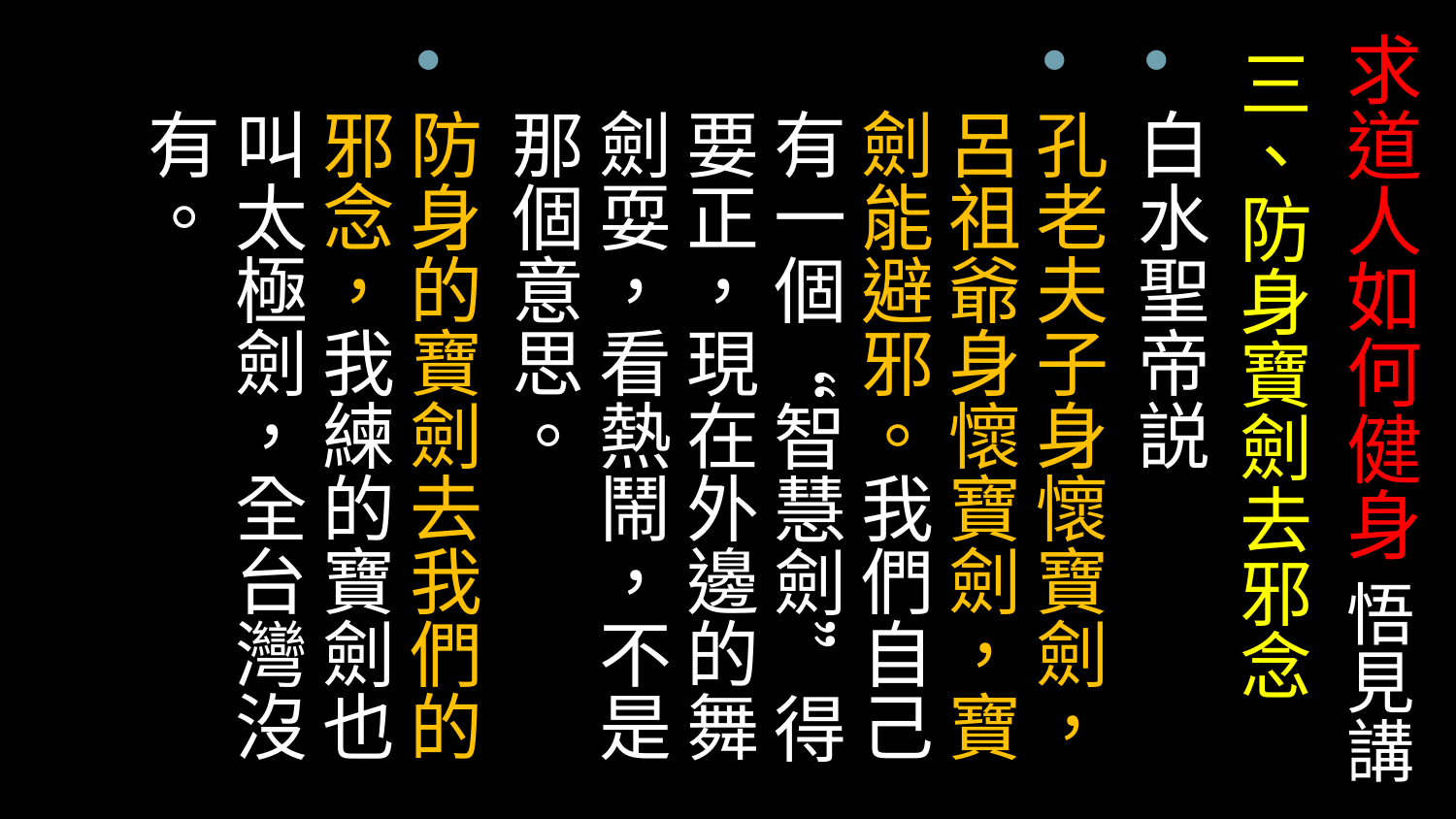

# 求道人如何健身 悟見講
三、防身寶劍去邪念
白水聖帝説
孔老夫子身懷寶劍，呂祖爺身懷寶劍，寶劍能避邪。我們自己有一個“智慧劍”得要正，現在外邊的舞劍耍，看熱鬧，不是那個意思。
防身的寶劍去我們的邪念，我練的寶劍也叫太極劍，全台灣沒有。